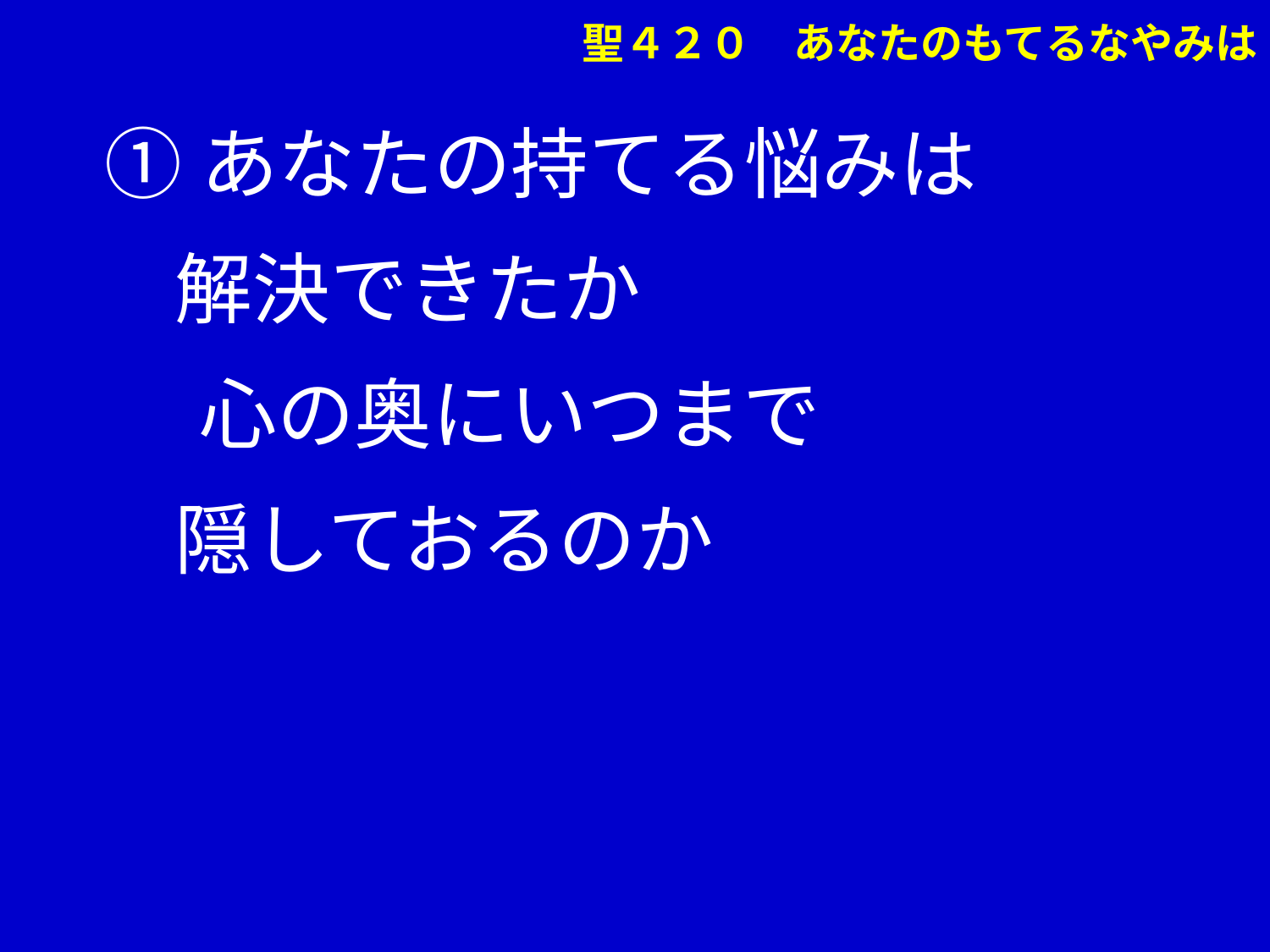

①あなたの持てる悩みは
   解決できたか
　 心の奥にいつまで
   隠しておるのか
聖４２０　あなたのもてるなやみは